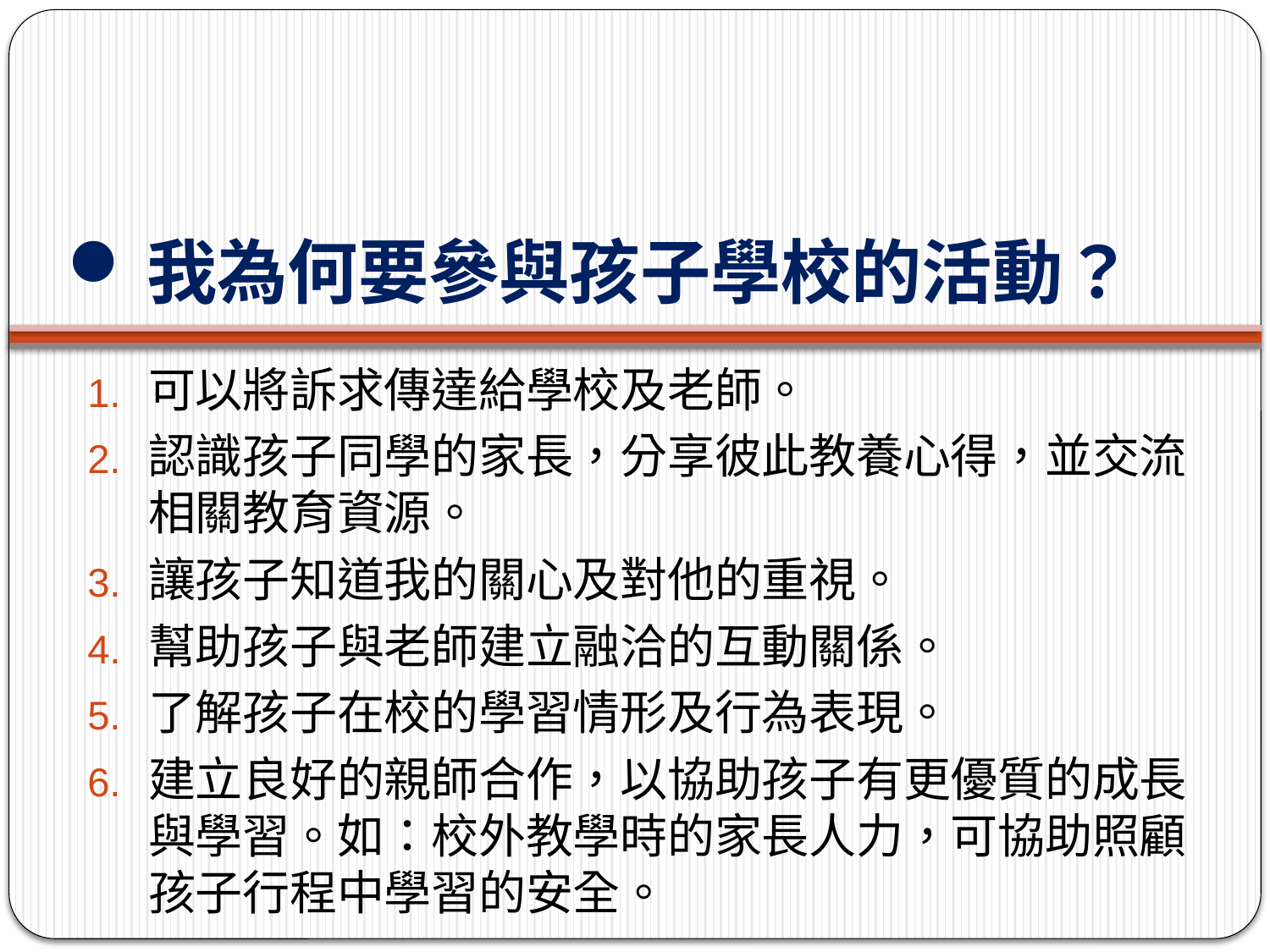

# 我為何要參與孩子學校的活動？
可以將訴求傳達給學校及老師。
認識孩子同學的家長，分享彼此教養心得，並交流相關教育資源。
讓孩子知道我的關心及對他的重視。
幫助孩子與老師建立融洽的互動關係。
了解孩子在校的學習情形及行為表現。
建立良好的親師合作，以協助孩子有更優質的成長與學習。如：校外教學時的家長人力，可協助照顧孩子行程中學習的安全。